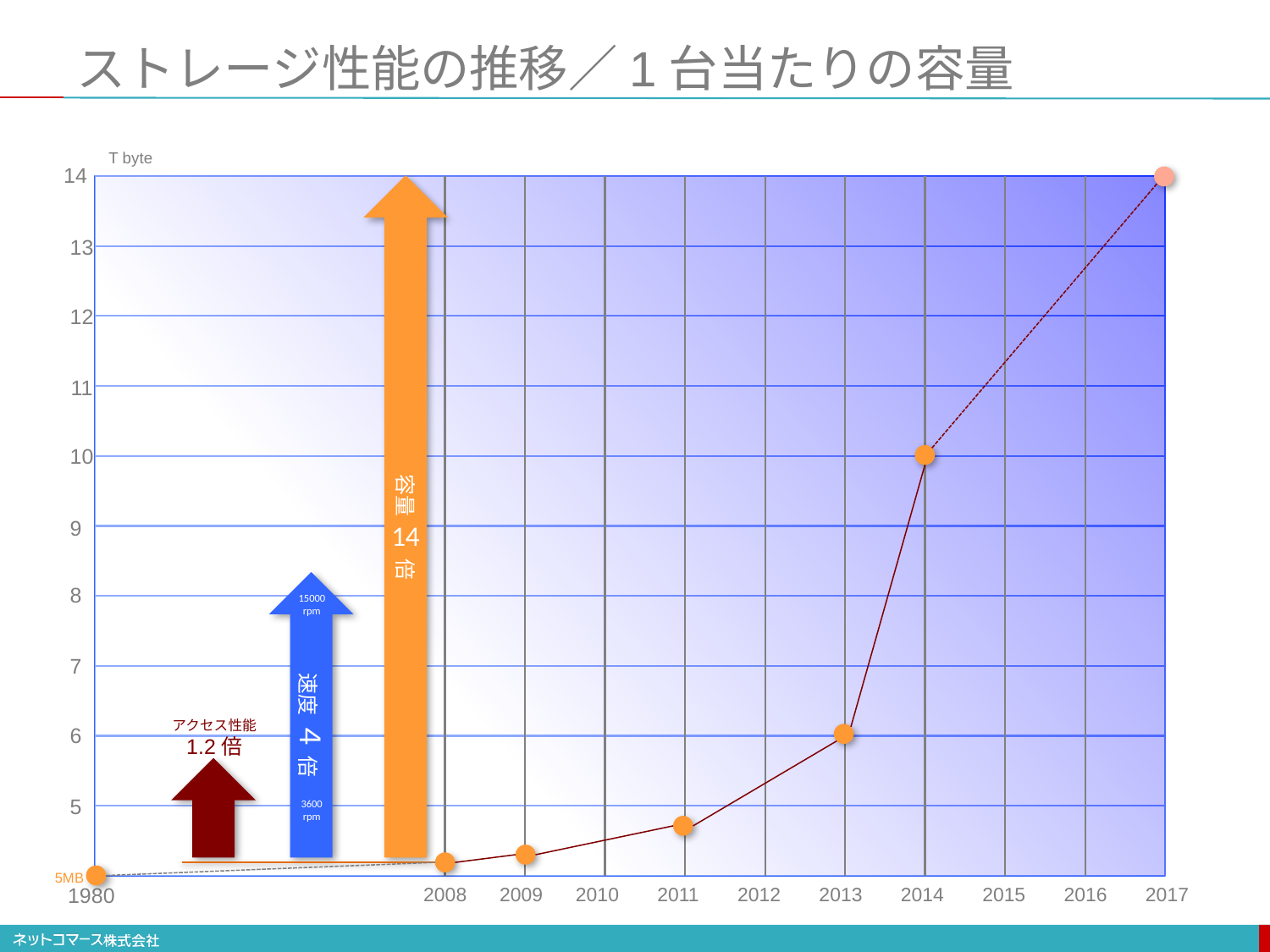

# ストレージ性能の推移／1台当たりの容量
T byte
14

容量　　倍

13

12

11

10

9
14

速度 ４ 倍
8
15000
rpm

7

アクセス性能
1.2倍
6

5
3600
rpm

5MB

1980
2008      2009      2010       2011       2012       2013       2014       2015       2016       2017